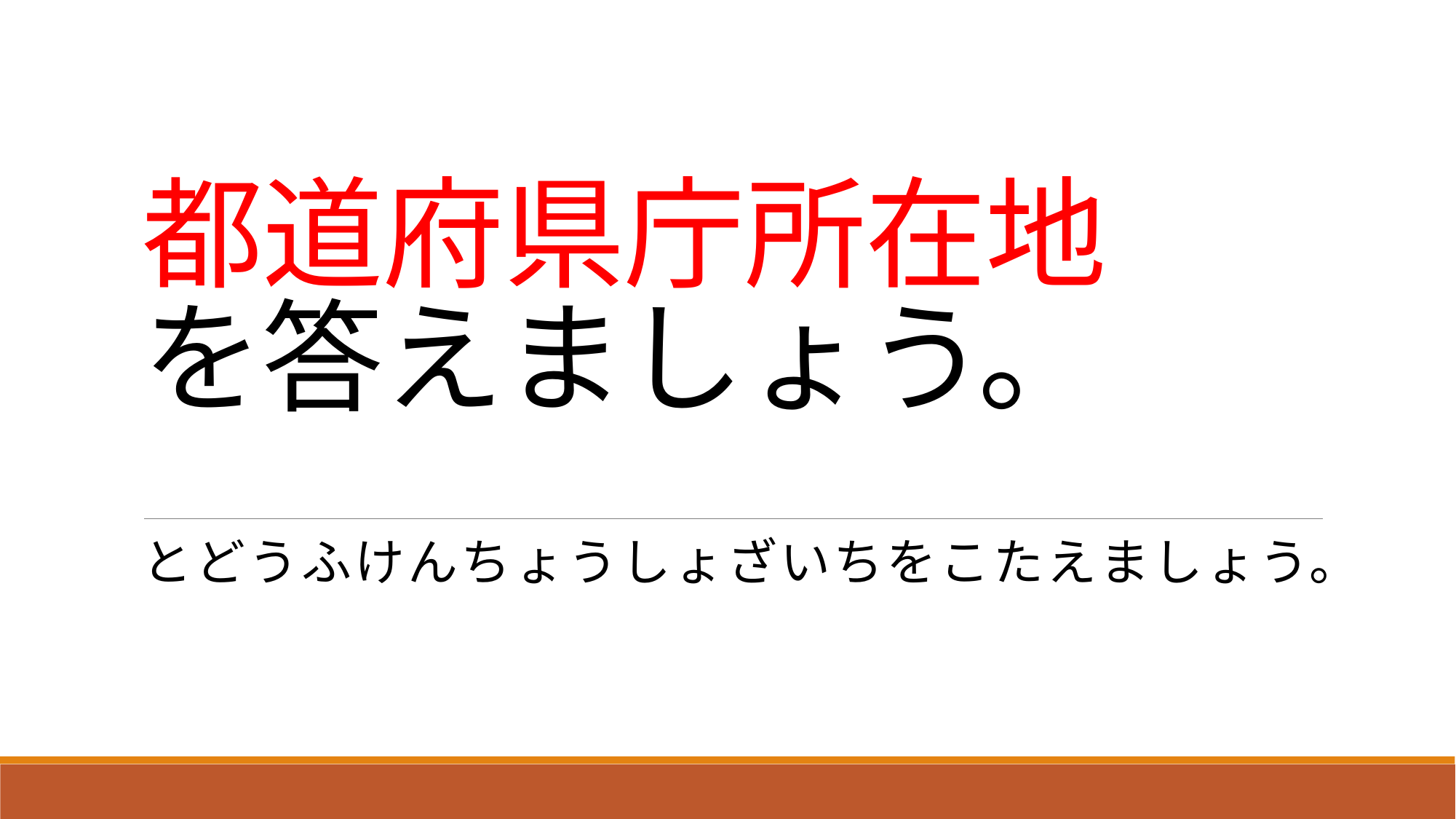

# 都道府県庁所在地 を答えましょう。
とどうふけんちょうしょざいちをこたえましょう。